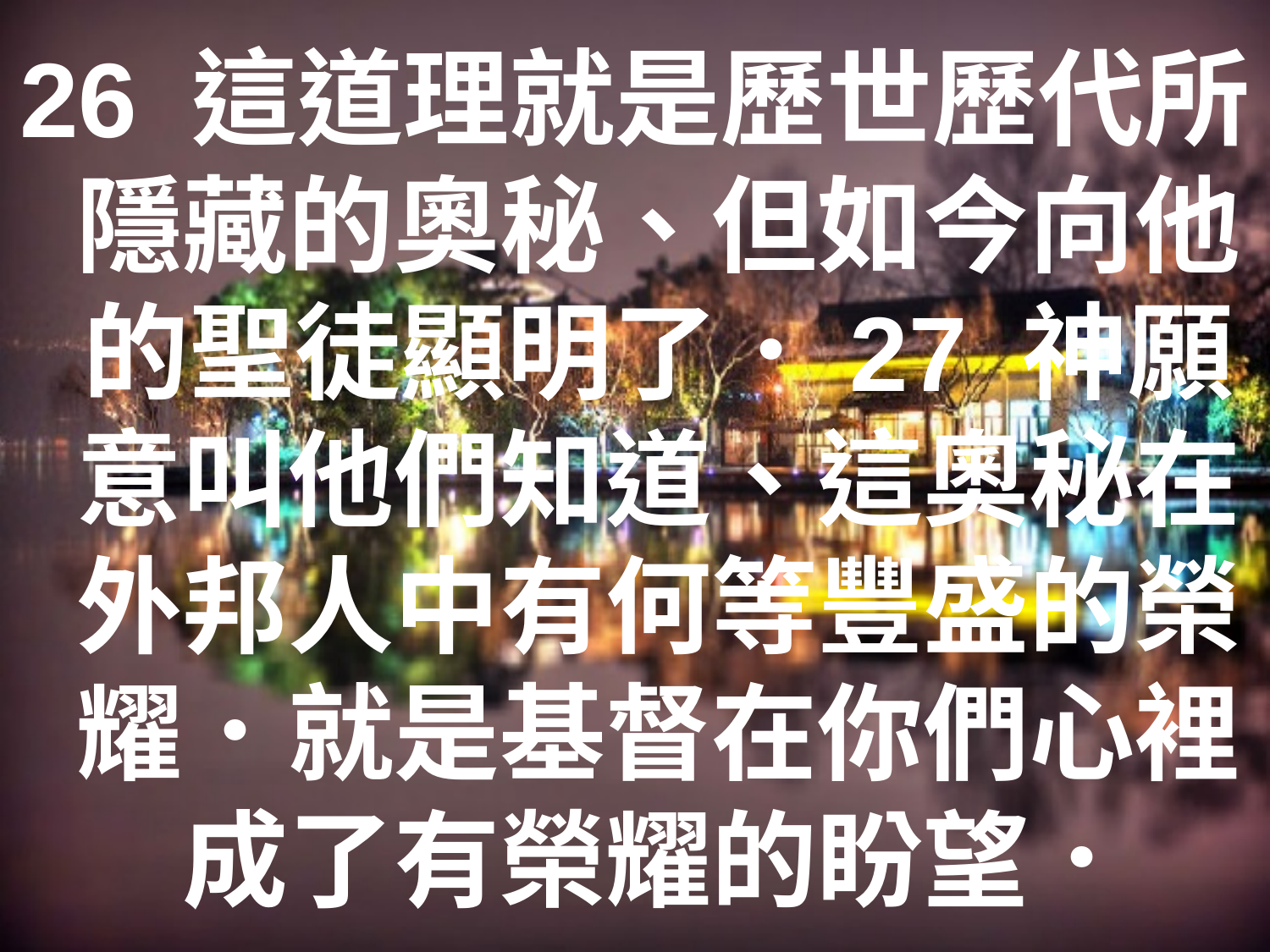

26 這道理就是歷世歷代所隱藏的奧秘、但如今向他的聖徒顯明了．27 神願意叫他們知道、這奧秘在外邦人中有何等豐盛的榮耀．就是基督在你們心裡成了有榮耀的盼望．